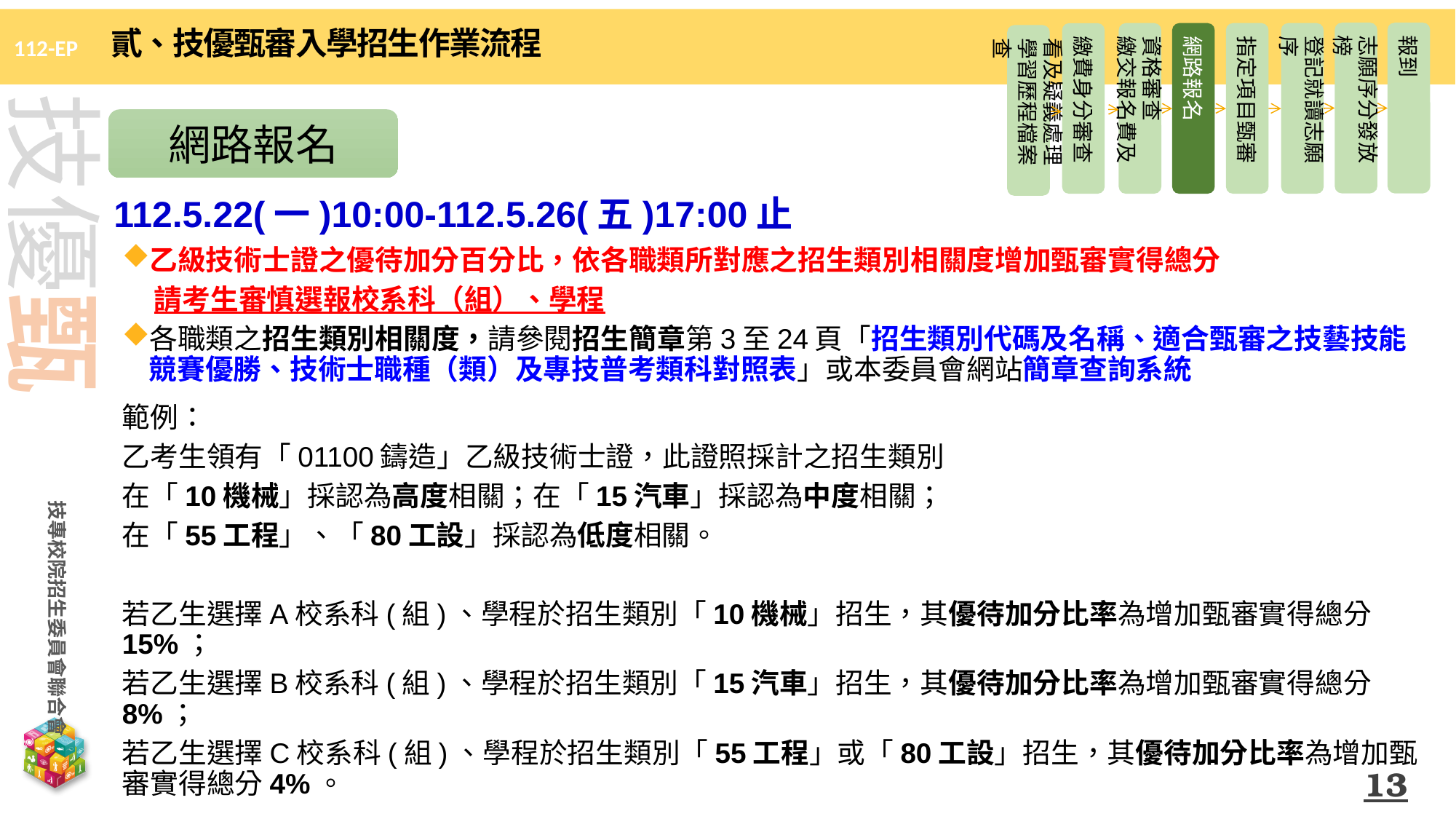

貳、技優甄審入學招生作業流程
志願序分發放榜
報到
資格審查
繳交報名費及
網路報名
指定項目甄審
登記就讀志願序
繳費身分審查
看及疑義處理
學習歷程檔案查
網路報名
112.5.22(一)10:00-112.5.26(五)17:00止
乙級技術士證之優待加分百分比，依各職類所對應之招生類別相關度增加甄審實得總分
    請考生審慎選報校系科（組）、學程
各職類之招生類別相關度，請參閱招生簡章第3至24頁「招生類別代碼及名稱、適合甄審之技藝技能競賽優勝、技術士職種（類）及專技普考類科對照表」或本委員會網站簡章查詢系統
範例：
乙考生領有「01100鑄造」乙級技術士證，此證照採計之招生類別
在「10機械」採認為高度相關；在「15汽車」採認為中度相關；
在「55工程」、「80工設」採認為低度相關。

若乙生選擇A校系科(組)、學程於招生類別「10機械」招生，其優待加分比率為增加甄審實得總分15%；
若乙生選擇B校系科(組)、學程於招生類別「15汽車」招生，其優待加分比率為增加甄審實得總分8%；
若乙生選擇C校系科(組)、學程於招生類別「55工程」或「80工設」招生，其優待加分比率為增加甄審實得總分4%。